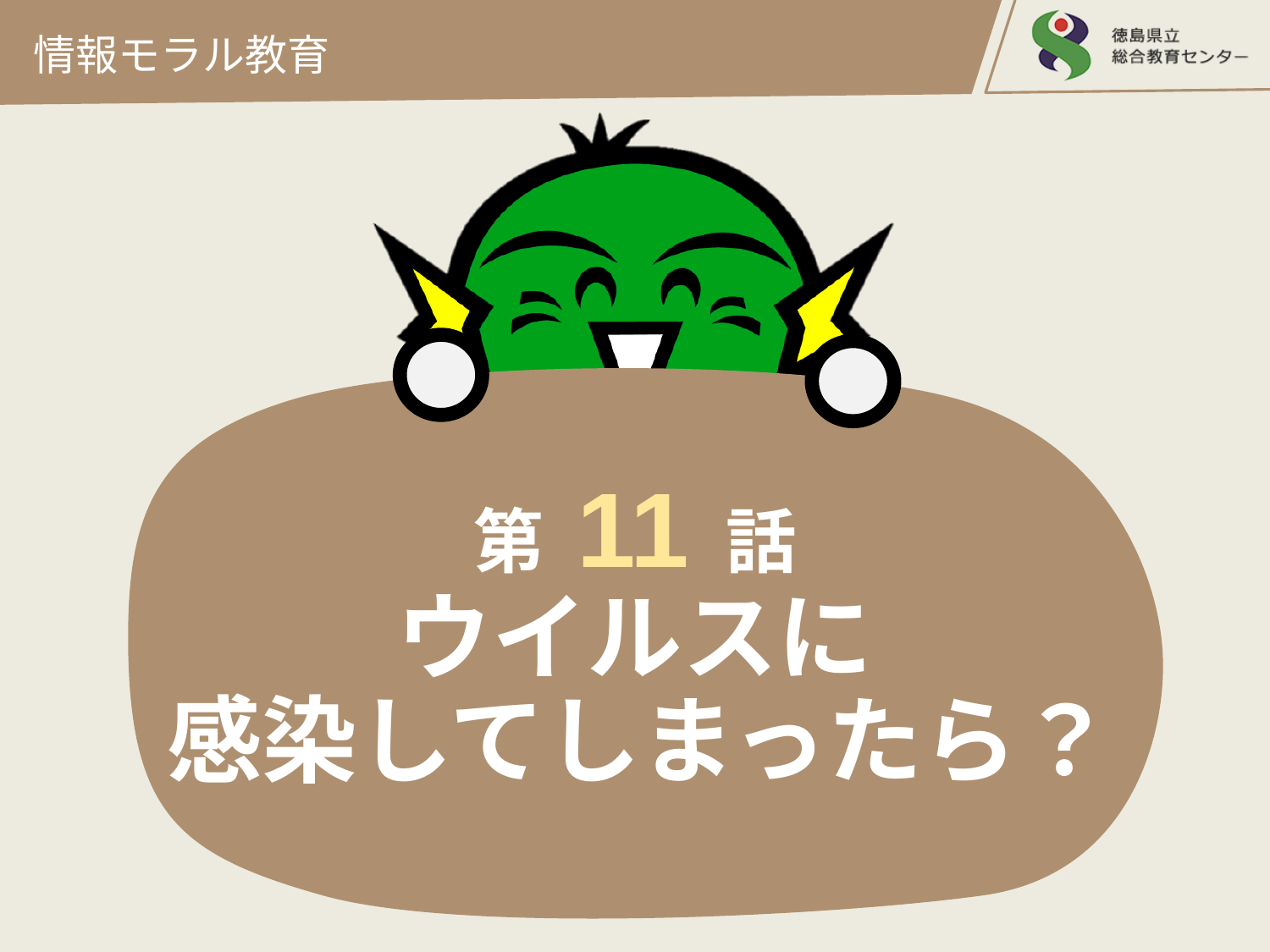

情報モラル教育
# 第 11 話 ウイルスに 　感染してしまったら？